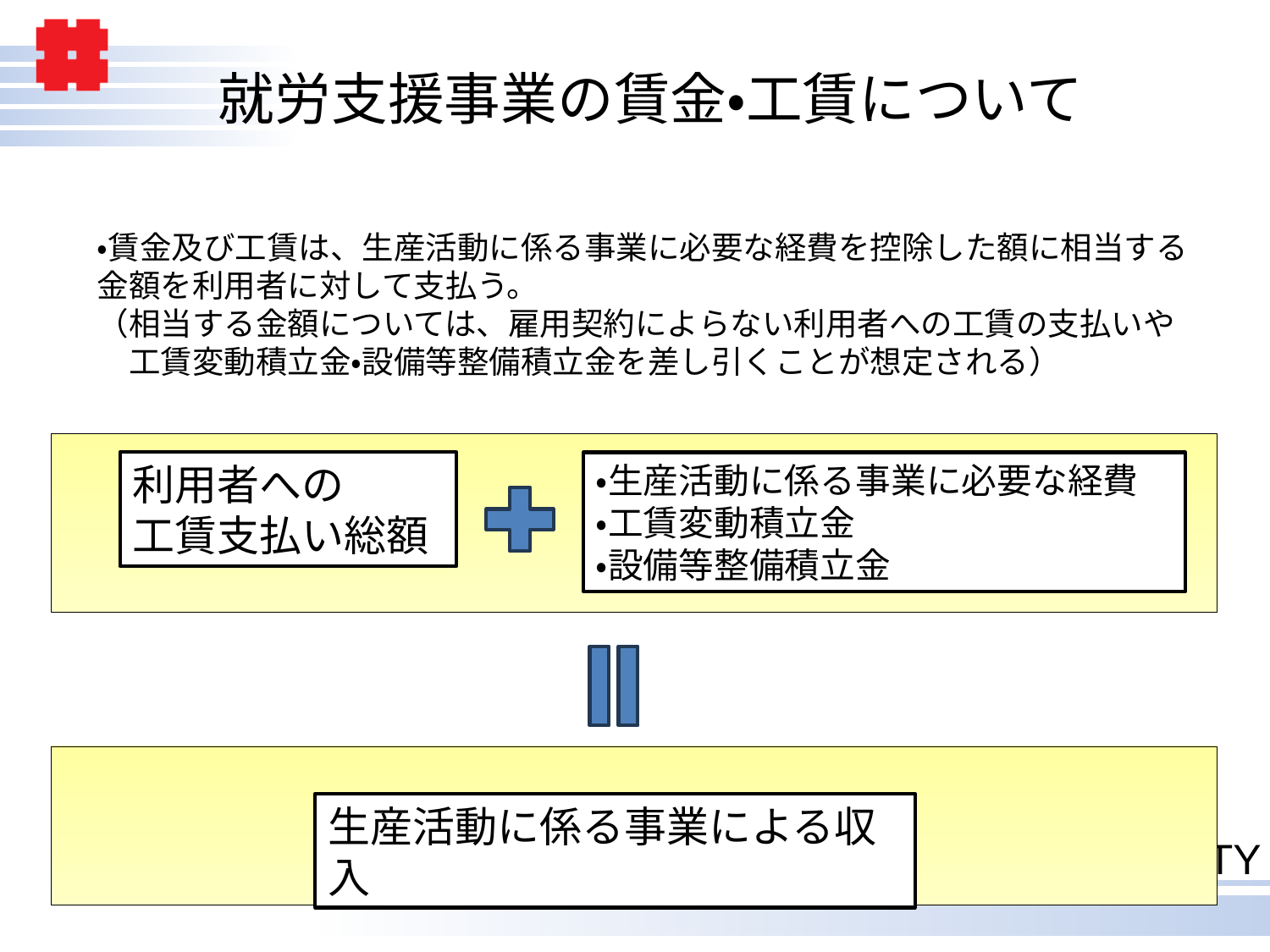

# 就労支援事業の賃金・工賃について
・賃金及び工賃は、生産活動に係る事業に必要な経費を控除した額に相当する金額を利用者に対して支払う。
（相当する金額については、雇用契約によらない利用者への工賃の支払いや
　工賃変動積立金・設備等整備積立金を差し引くことが想定される）

利用者への
工賃支払い総額
・生産活動に係る事業に必要な経費
・工賃変動積立金
・設備等整備積立金

生産活動に係る事業による収入